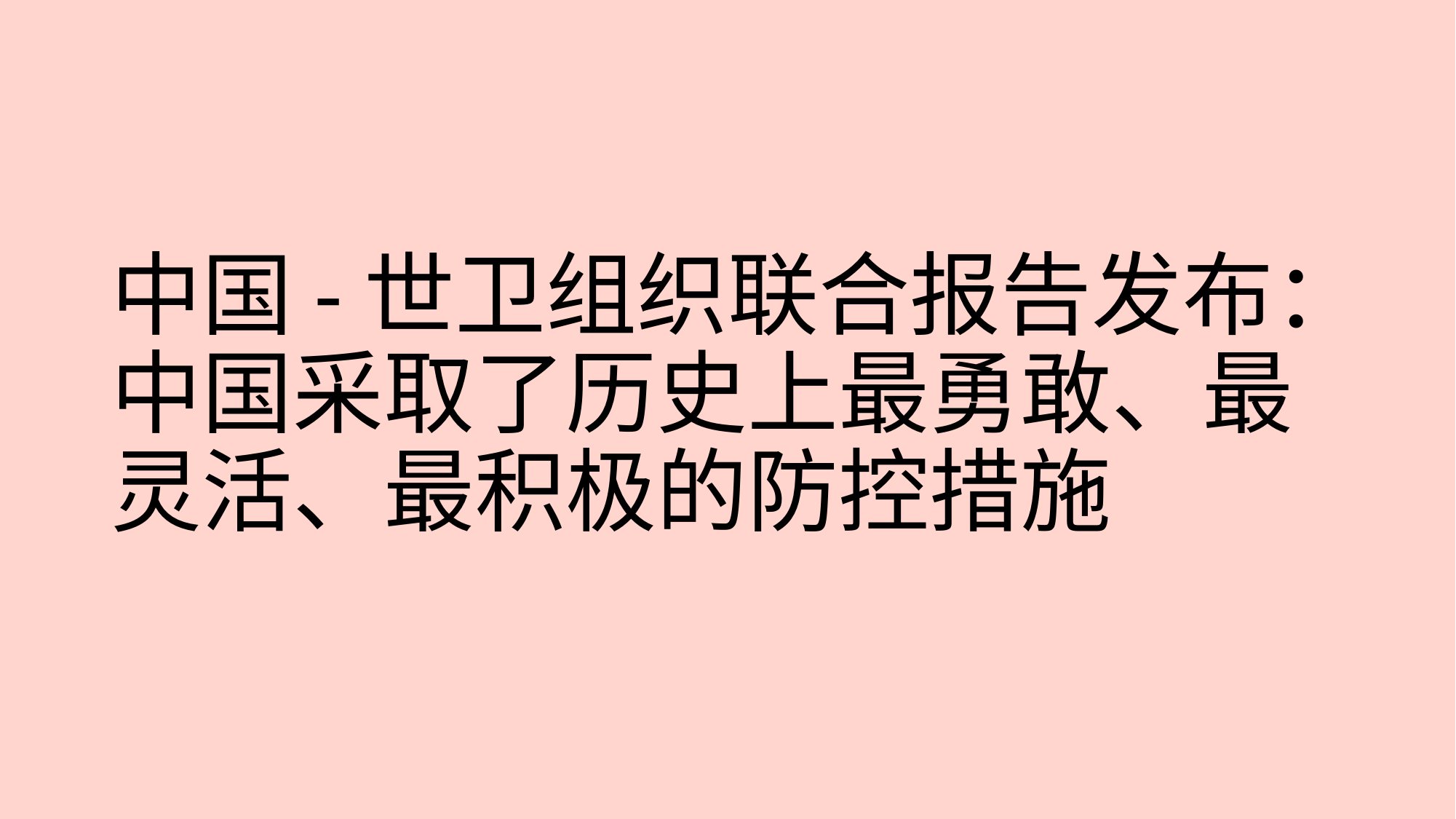

# 中国-世卫组织联合报告发布：中国采取了历史上最勇敢、最灵活、最积极的防控措施